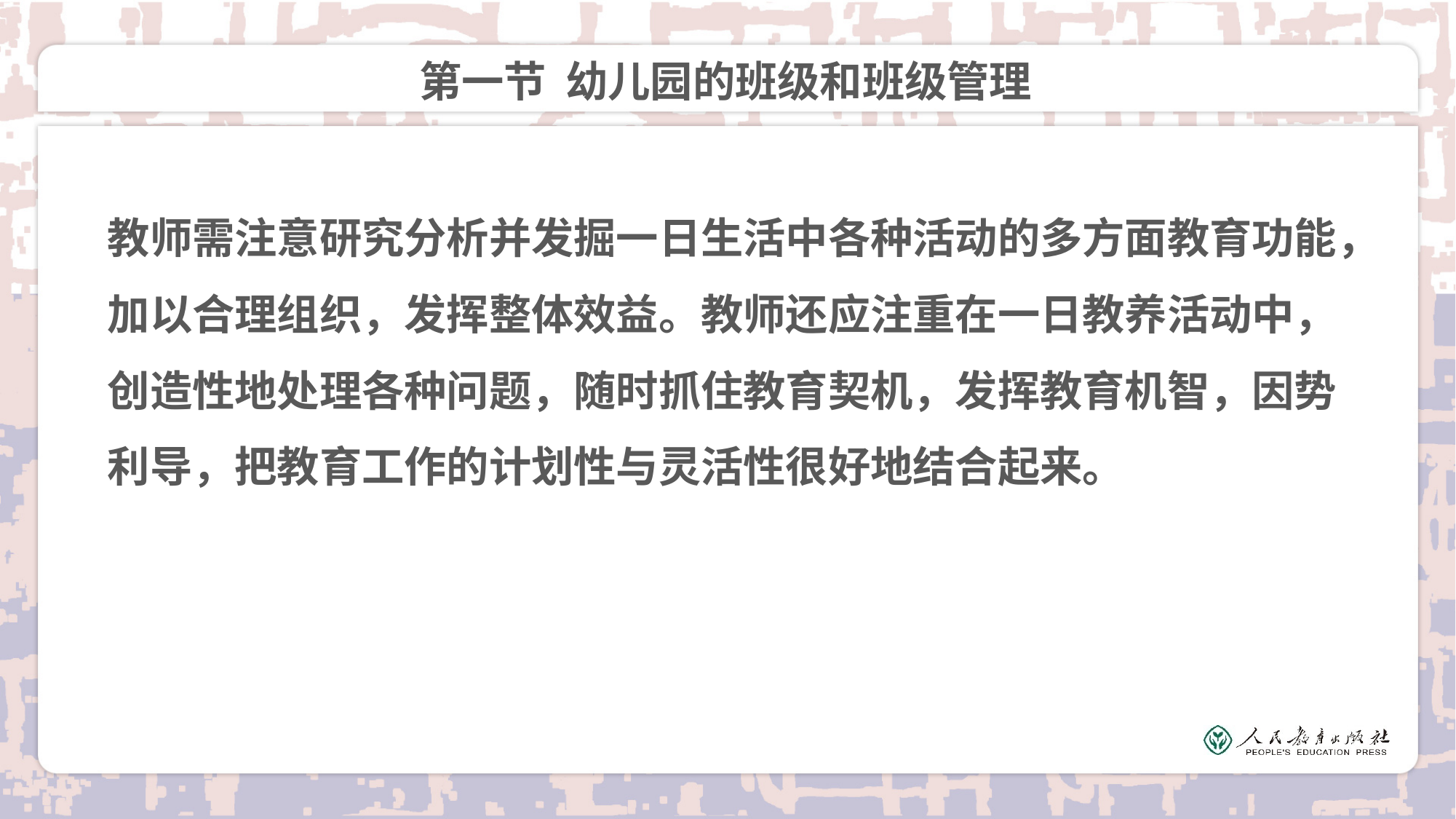

# 第一节  幼儿园的班级和班级管理
教师需注意研究分析并发掘一日生活中各种活动的多方面教育功能，加以合理组织，发挥整体效益。教师还应注重在一日教养活动中，创造性地处理各种问题，随时抓住教育契机，发挥教育机智，因势利导，把教育工作的计划性与灵活性很好地结合起来。